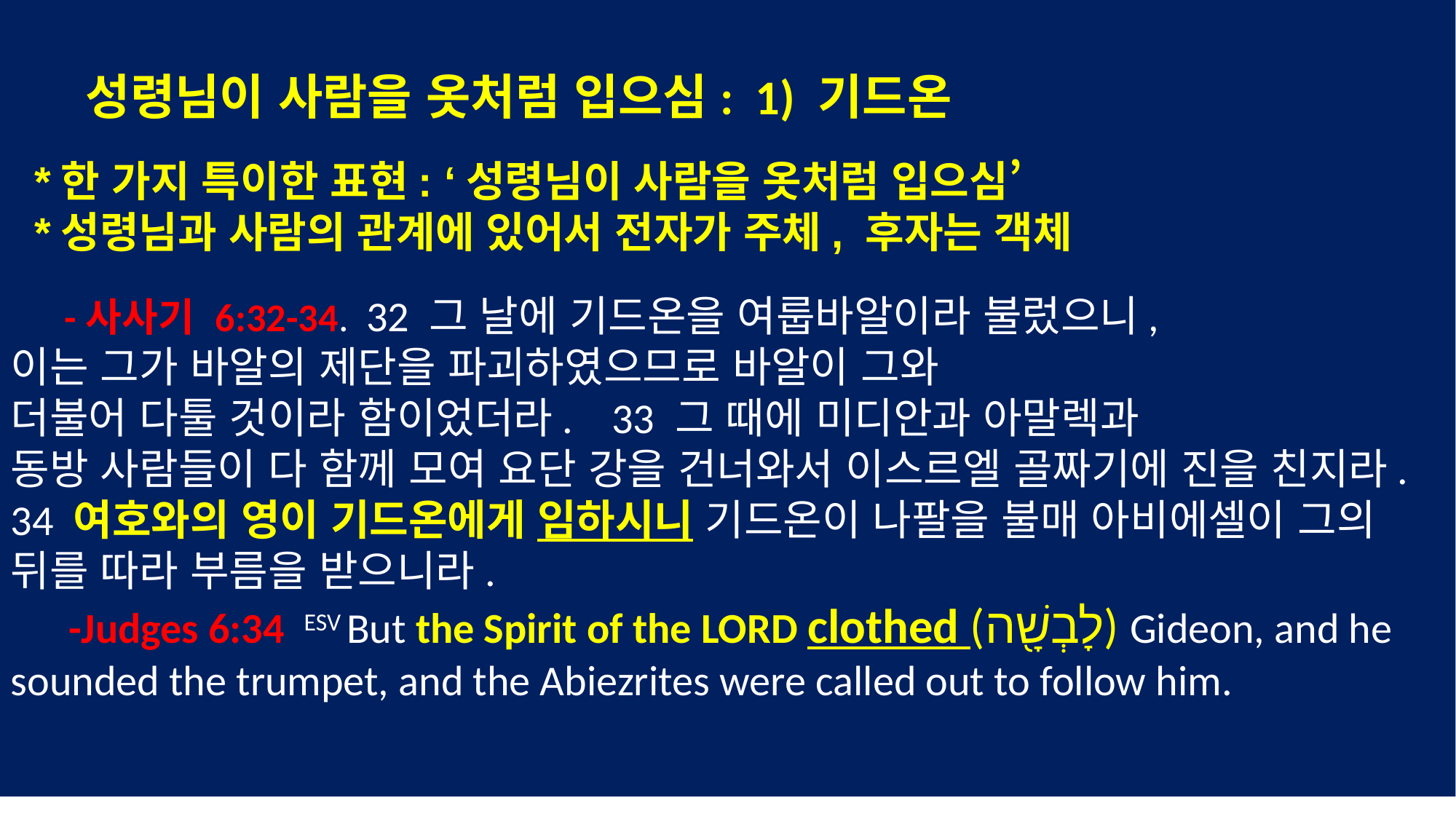

성령님이 사람을 옷처럼 입으심:  1) 기드온

  *한 가지 특이한 표현: ‘성령님이 사람을 옷처럼 입으심’
  *성령님과 사람의 관계에 있어서 전자가 주체, 후자는 객체

      -사사기 6:32-34.  32 그 날에 기드온을 여룹바알이라 불렀으니,
이는 그가 바알의 제단을 파괴하였으므로 바알이 그와
더불어 다툴 것이라 함이었더라.    33 그 때에 미디안과 아말렉과
동방 사람들이 다 함께 모여 요단 강을 건너와서 이스르엘 골짜기에 진을 친지라.    34 여호와의 영이 기드온에게 임하시니 기드온이 나팔을 불매 아비에셀이 그의 뒤를 따라 부름을 받으니라.
      -Judges 6:34  ‎ESV But the Spirit of the LORD clothed (לָבְשָׁ֖ה) Gideon, and he sounded the trumpet, and the Abiezrites were called out to follow him.